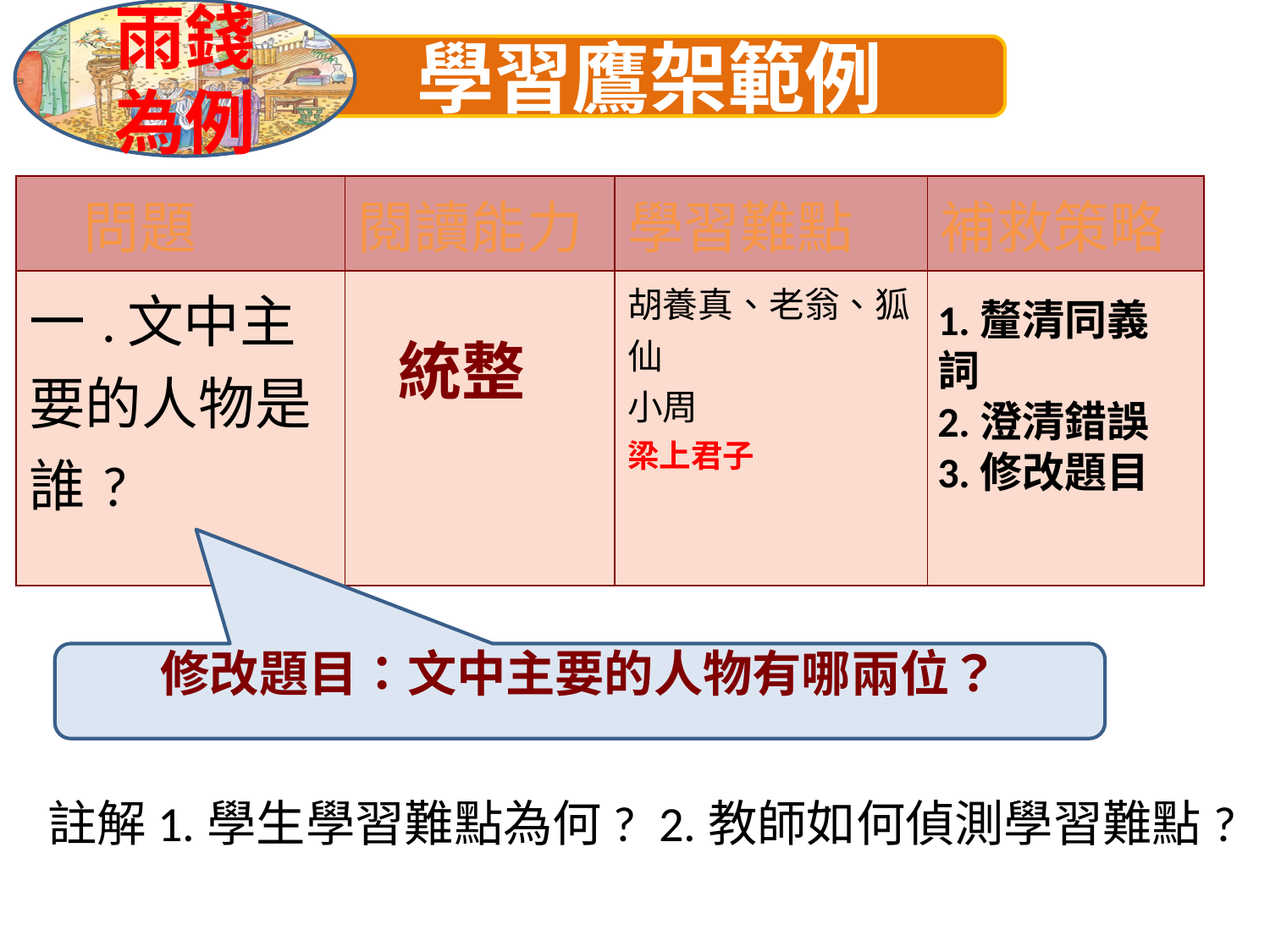

雨錢
為例
#
學習鷹架範例
| 問題 | 閱讀能力 | 學習難點 | 補救策略 |
| --- | --- | --- | --- |
| 一.文中主要的人物是誰? |  | 胡養真、老翁、狐仙 小周 梁上君子 |  |

統整
1.釐清同義詞
2.澄清錯誤
3.修改題目
修改題目：文中主要的人物有哪兩位？

註解1.學生學習難點為何?  2.教師如何偵測學習難點?